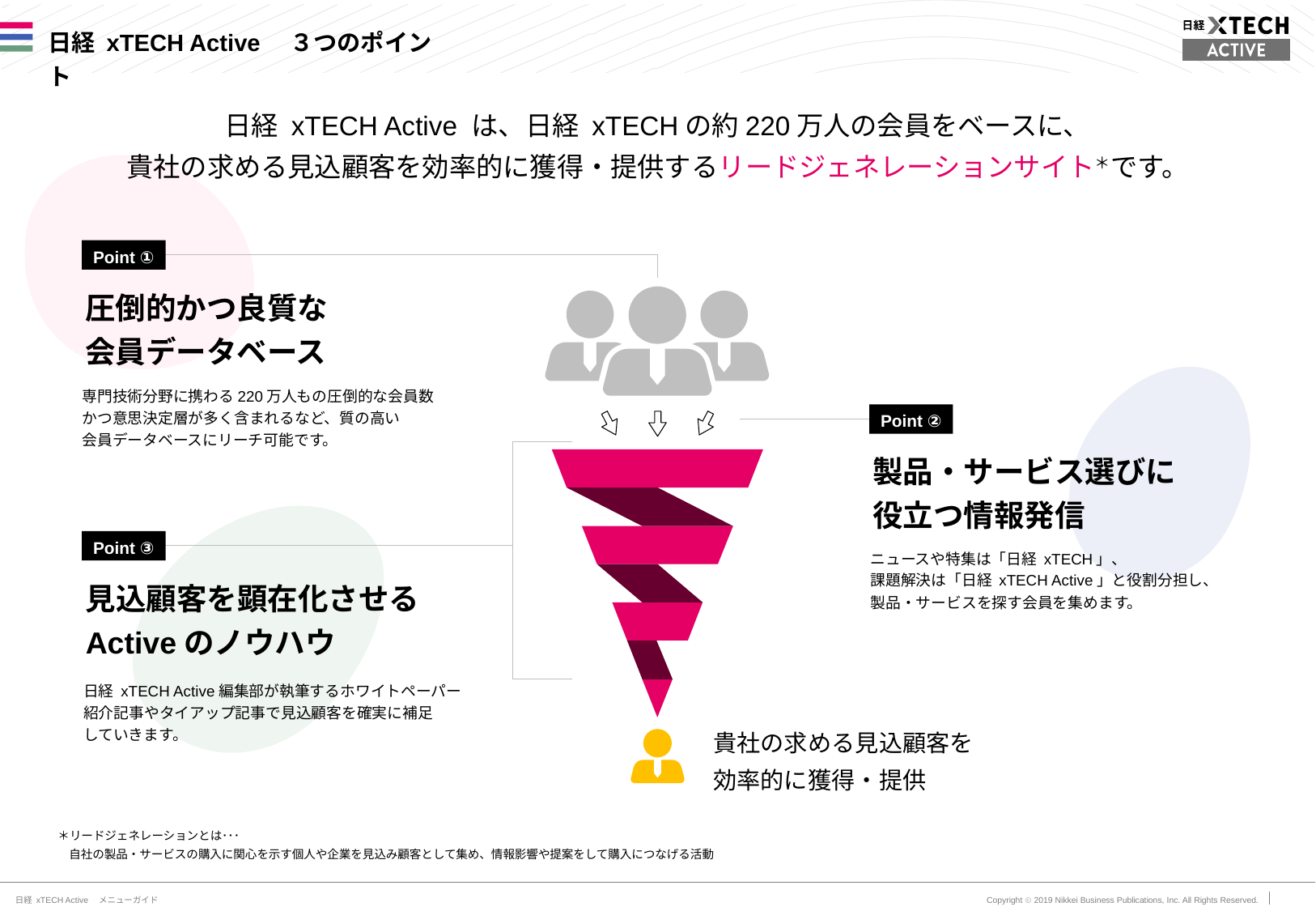

# 日経 xTECH Active　３つのポイント
日経 xTECH Active は、日経 xTECHの約220万人の会員をベースに、
貴社の求める見込顧客を効率的に獲得・提供するリードジェネレーションサイト＊です。

Point ①
圧倒的かつ良質な
会員データベース
専門技術分野に携わる220万人もの圧倒的な会員数
かつ意思決定層が多く含まれるなど、質の高い
会員データベースにリーチ可能です。

Point ②
製品・サービス選びに
役立つ情報発信
ニュースや特集は「日経 xTECH」、
課題解決は「日経 xTECH Active」と役割分担し、
製品・サービスを探す会員を集めます。

Point ③
見込顧客を顕在化させる
Activeのノウハウ
日経 xTECH Active編集部が執筆するホワイトペーパー
紹介記事やタイアップ記事で見込顧客を確実に補足
していきます。
貴社の求める見込顧客を
効率的に獲得・提供

＊リードジェネレーションとは･･･
	自社の製品・サービスの購入に関心を示す個人や企業を見込み顧客として集め、情報影響や提案をして購入につなげる活動